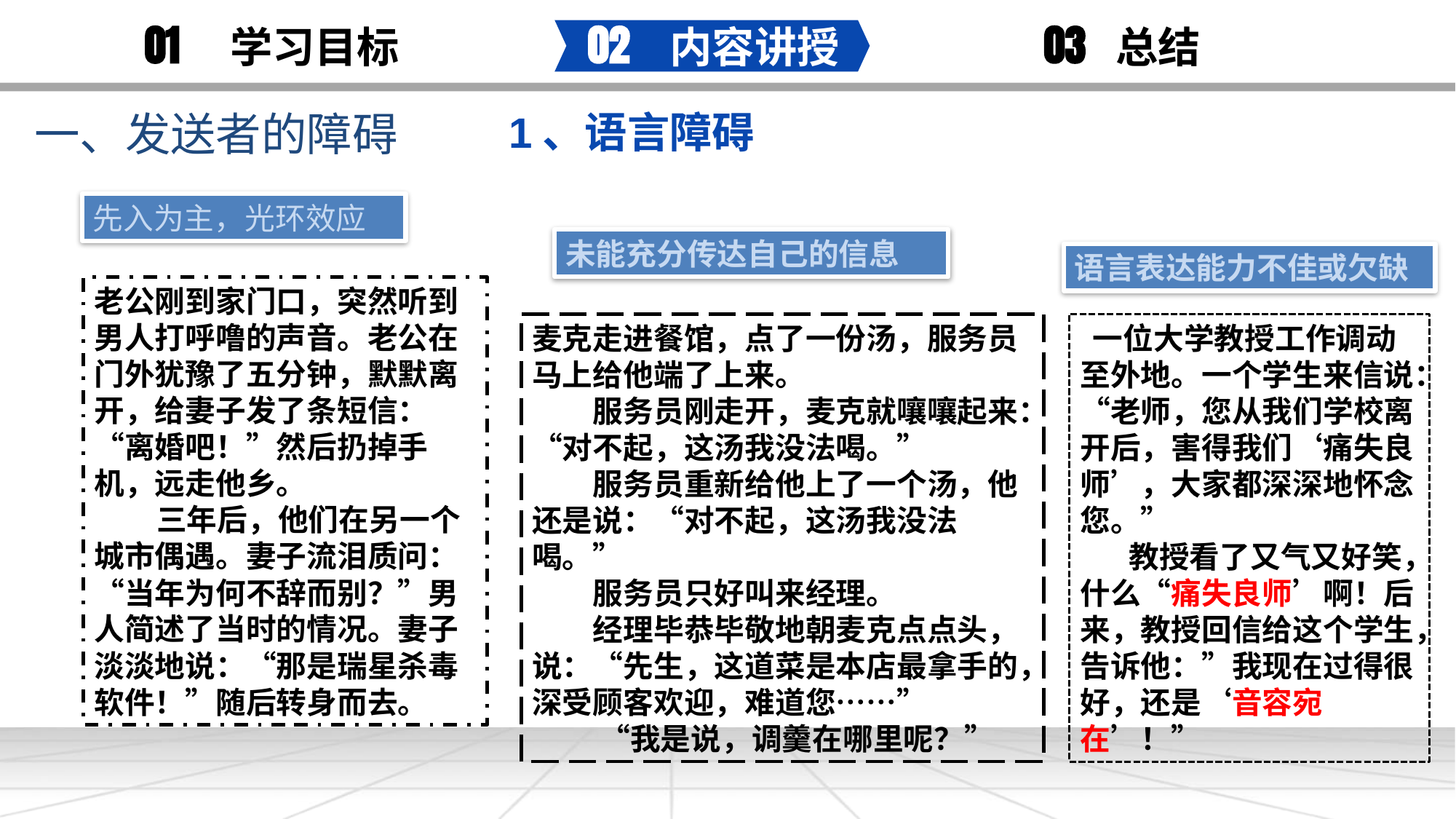

02   内容讲授
03  总结
01    学习目标

一、发送者的障碍
1、语言障碍
先入为主，光环效应
未能充分传达自己的信息
语言表达能力不佳或欠缺
老公刚到家门口，突然听到男人打呼噜的声音。老公在门外犹豫了五分钟，默默离开，给妻子发了条短信：“离婚吧！”然后扔掉手机，远走他乡。
        三年后，他们在另一个城市偶遇。妻子流泪质问：“当年为何不辞而别？”男人简述了当时的情况。妻子淡淡地说：“那是瑞星杀毒软件！”随后转身而去。
麦克走进餐馆，点了一份汤，服务员马上给他端了上来。
　　服务员刚走开，麦克就嚷嚷起来：“对不起，这汤我没法喝。”
　　服务员重新给他上了一个汤，他还是说：“对不起，这汤我没法喝。”
　　服务员只好叫来经理。
　　经理毕恭毕敬地朝麦克点点头，说：“先生，这道菜是本店最拿手的，深受顾客欢迎，难道您……”
　　 “我是说，调羹在哪里呢？”
 一位大学教授工作调动至外地。一个学生来信说：“老师，您从我们学校离开后，害得我们‘痛失良师’，大家都深深地怀念您。”
      教授看了又气又好笑，什么“痛失良师’啊！后来，教授回信给这个学生，告诉他：”我现在过得很好，还是‘音容宛在’！”